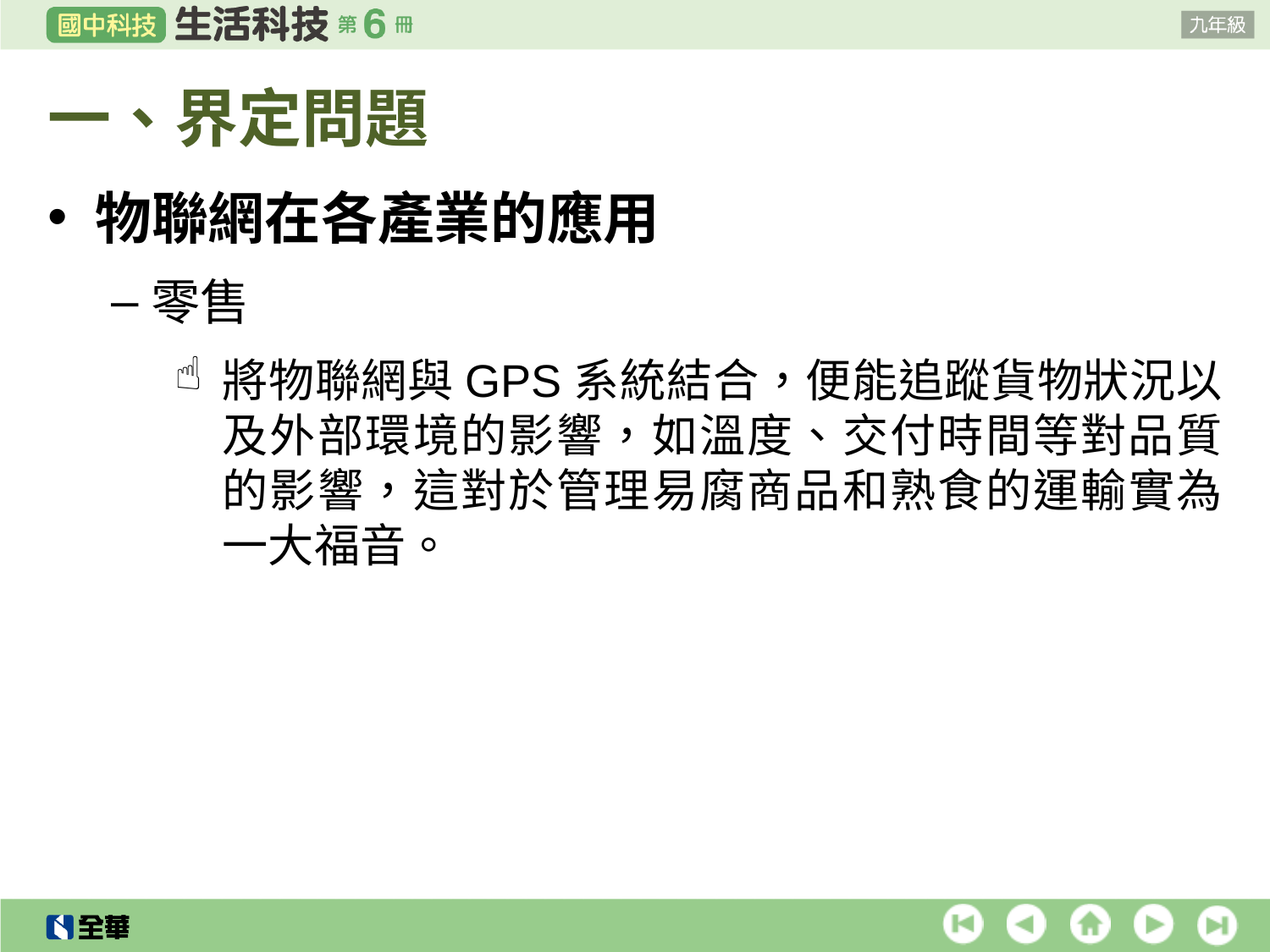

# 一、界定問題
物聯網在各產業的應用
零售
將物聯網與GPS系統結合，便能追蹤貨物狀況以及外部環境的影響，如溫度、交付時間等對品質的影響，這對於管理易腐商品和熟食的運輸實為一大福音。